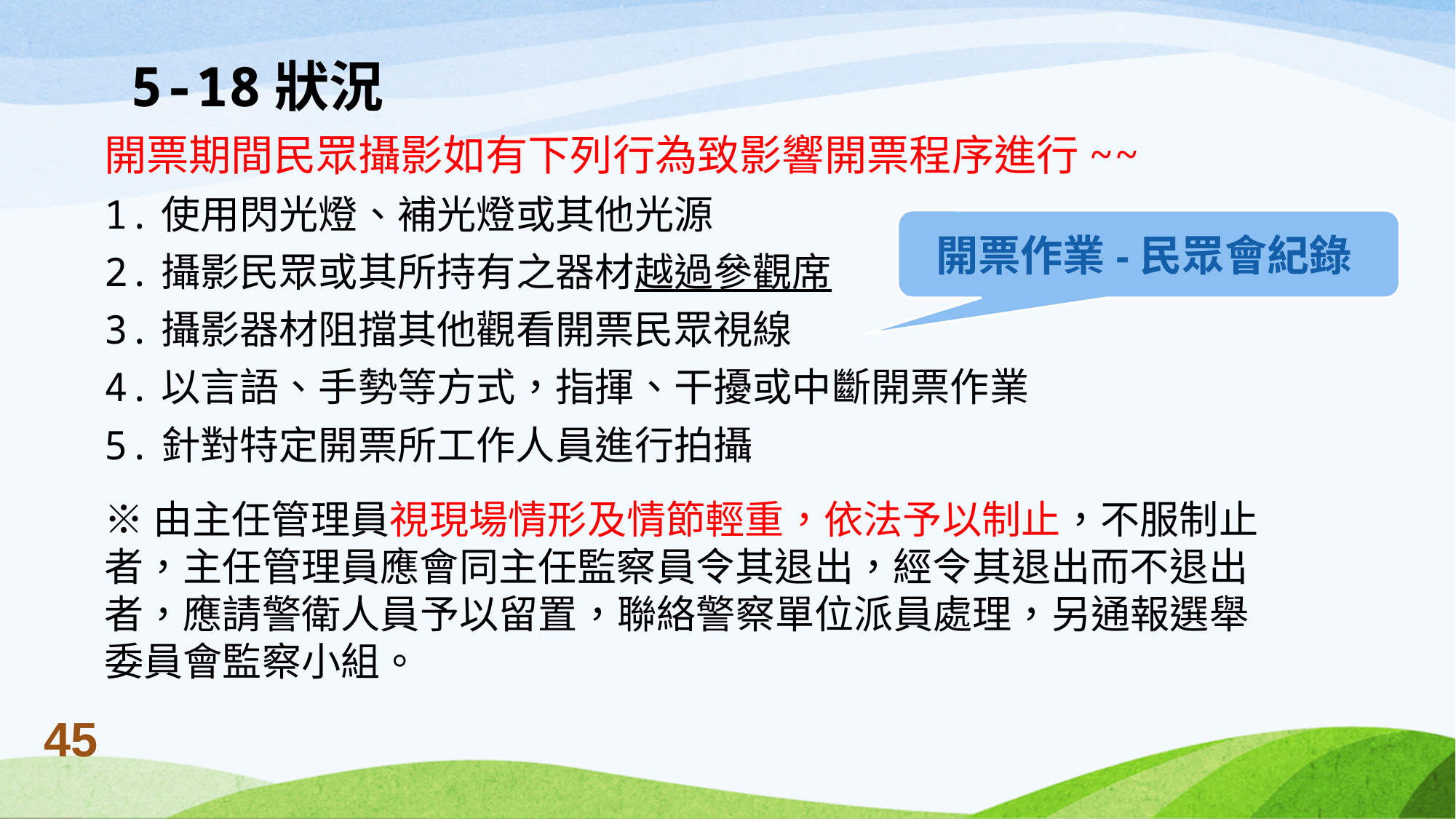

# 5-18狀況
開票期間民眾攝影如有下列行為致影響開票程序進行~~
1.使用閃光燈、補光燈或其他光源
2.攝影民眾或其所持有之器材越過參觀席
3.攝影器材阻擋其他觀看開票民眾視線
4.以言語、手勢等方式，指揮、干擾或中斷開票作業
5.針對特定開票所工作人員進行拍攝
※由主任管理員視現場情形及情節輕重，依法予以制止，不服制止者，主任管理員應會同主任監察員令其退出，經令其退出而不退出者，應請警衛人員予以留置，聯絡警察單位派員處理，另通報選舉委員會監察小組。
開票作業-民眾會紀錄
45